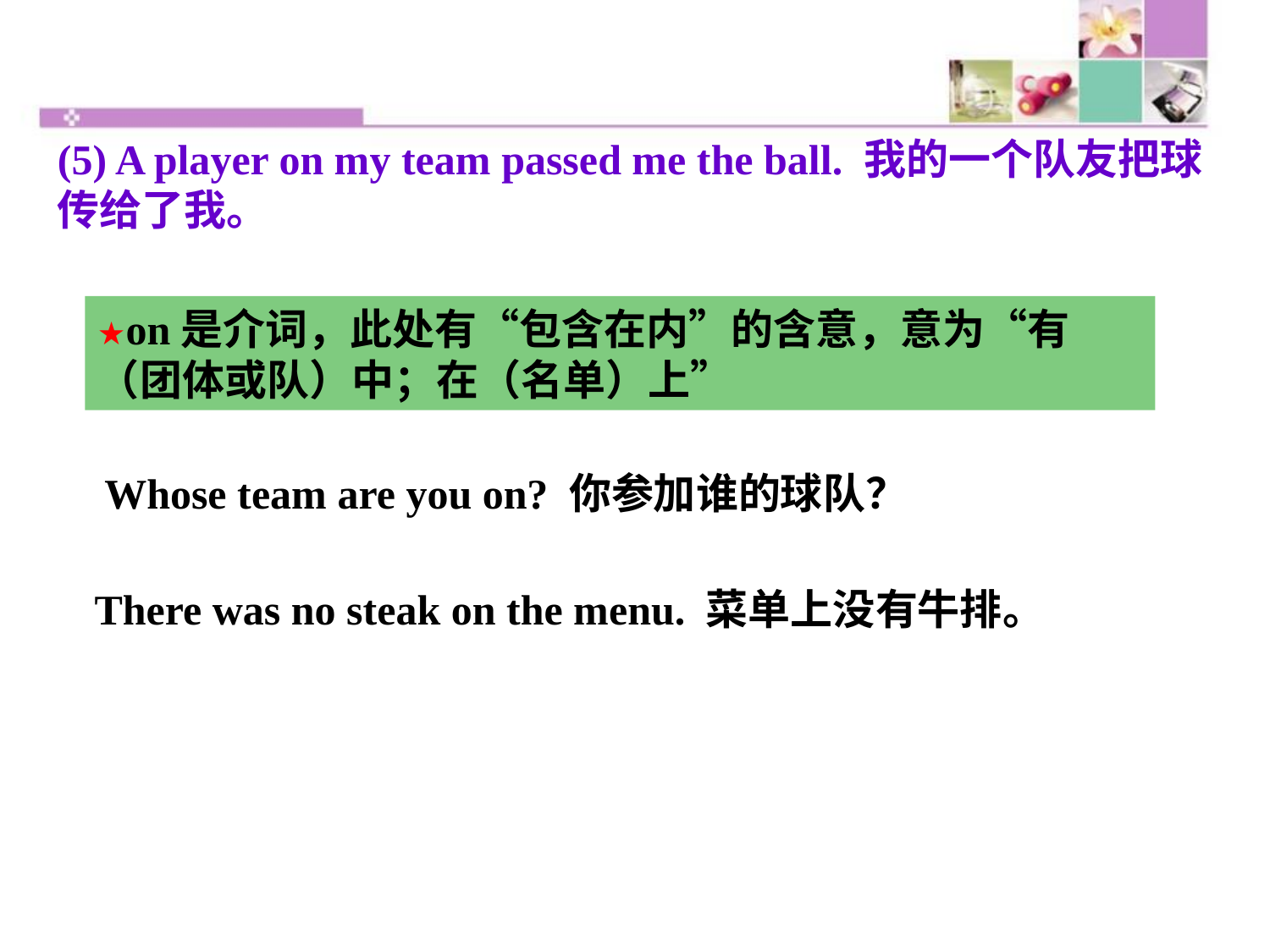

(5) A player on my team passed me the ball. 我的一个队友把球传给了我。
★on是介词，此处有“包含在内”的含意，意为“有（团体或队）中；在（名单）上”
Whose team are you on? 你参加谁的球队？
There was no steak on the menu. 菜单上没有牛排。